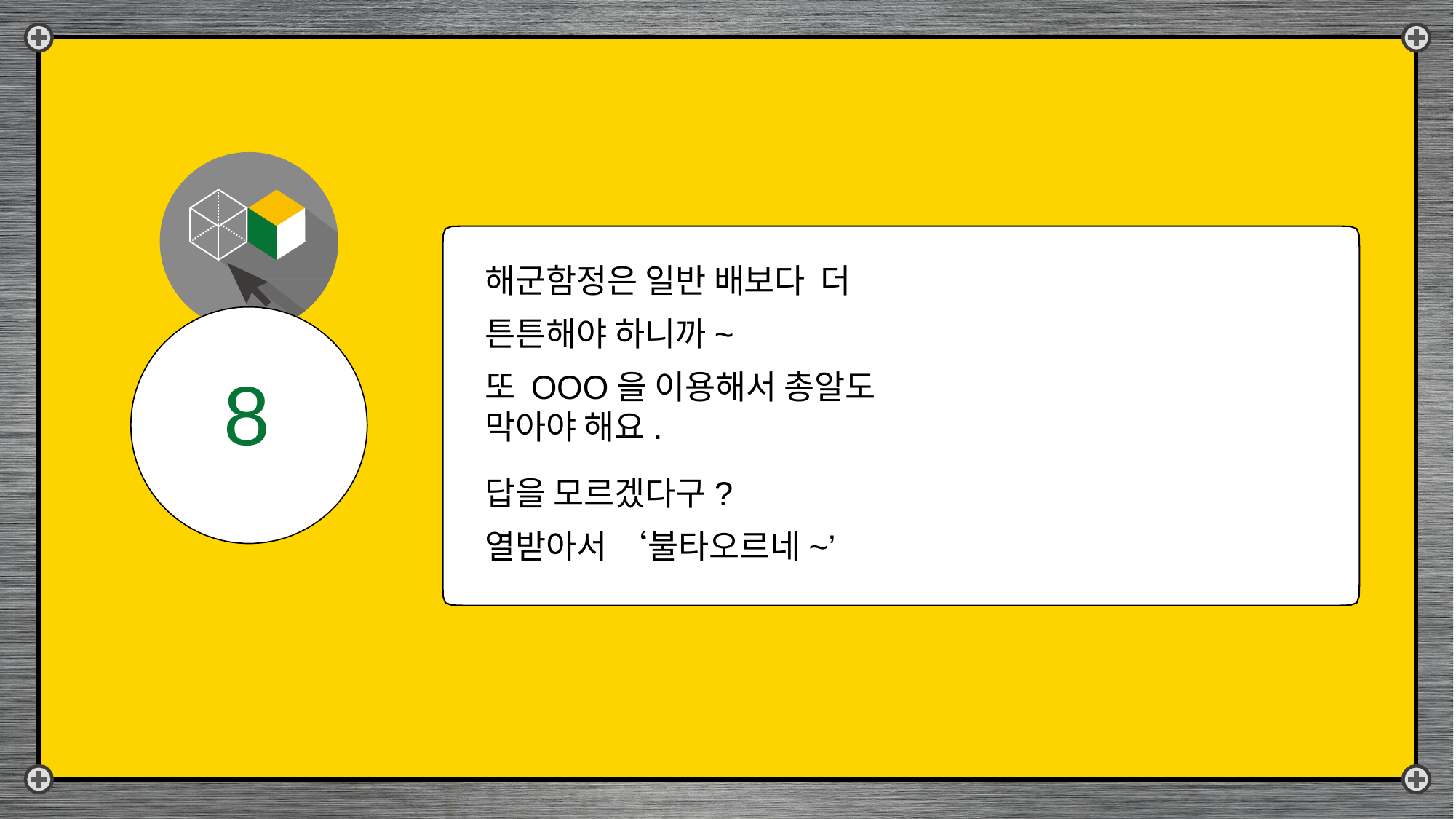

해군함정은 일반 배보다  더 튼튼해야 하니까~
또 OOO을 이용해서 총알도 막아야 해요.

8
답을 모르겠다구?
열받아서 ‘불타오르네~’